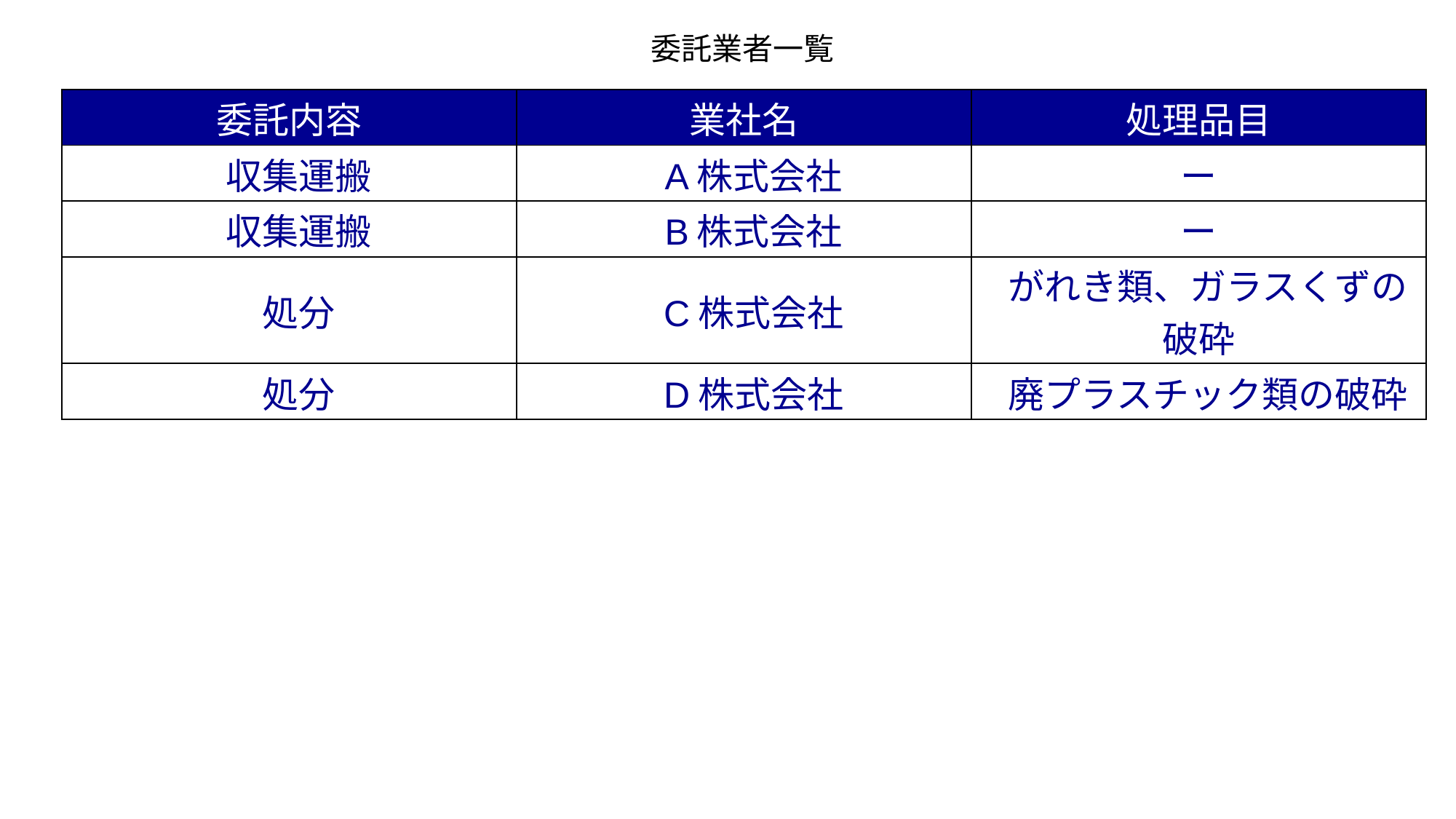

委託業者一覧
| 委託内容 | 業社名 | 処理品目 |
| --- | --- | --- |
| 収集運搬 | A株式会社 | ー |
| 収集運搬 | B株式会社 | ー |
| 処分 | C株式会社 | がれき類、ガラスくずの破砕 |
| 処分 | D株式会社 | 廃プラスチック類の破砕 |